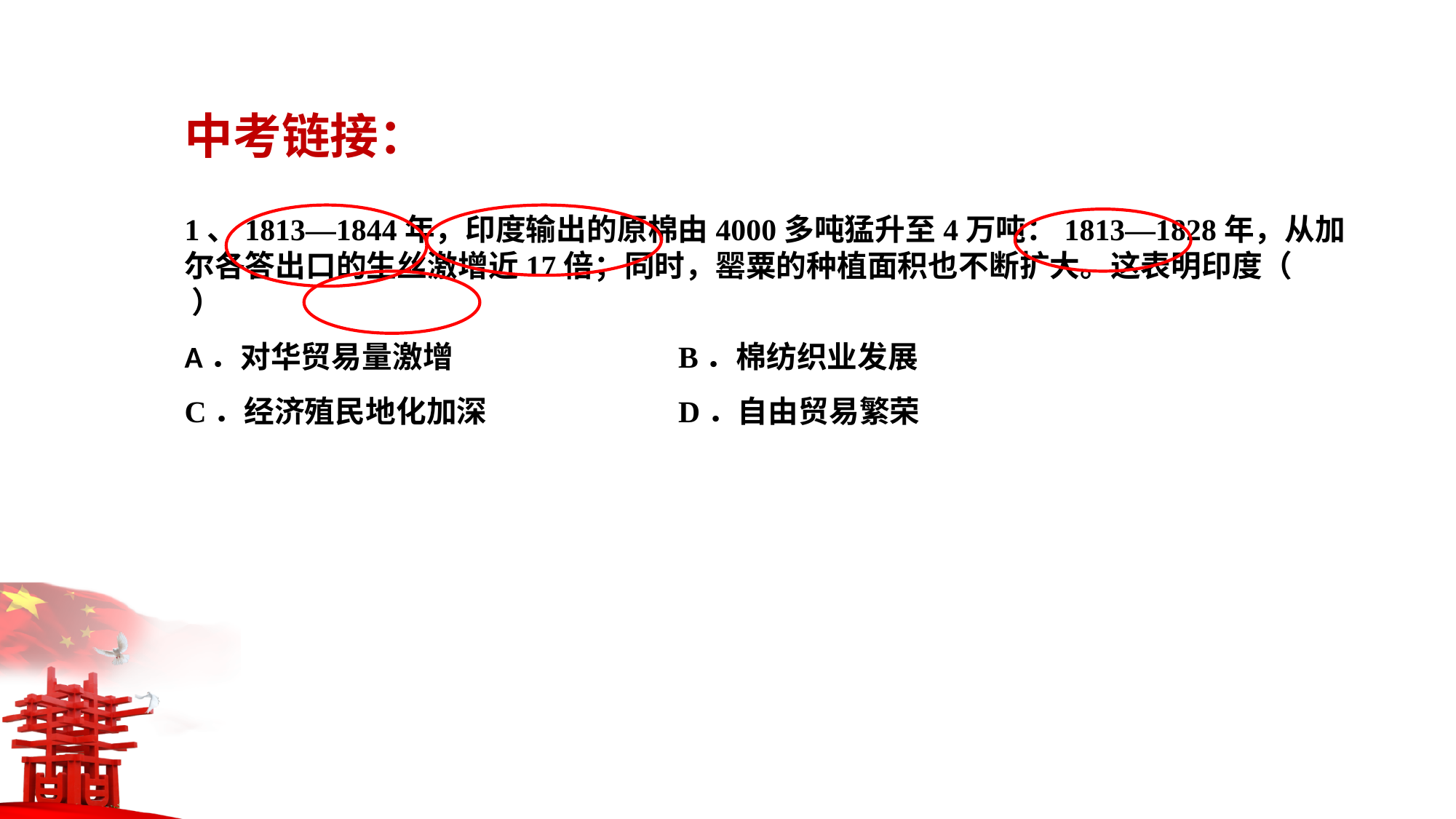

中考链接：
1、1813—1844年，印度输出的原棉由4000多吨猛升至4万吨：1813—1828年，从加尔各答出口的生丝激增近17倍；同时，罂粟的种植面积也不断扩大。这表明印度（       ）A．对华贸易量激增	                       B．棉纺织业发展
C．经济殖民地化加深	                       D．自由贸易繁荣